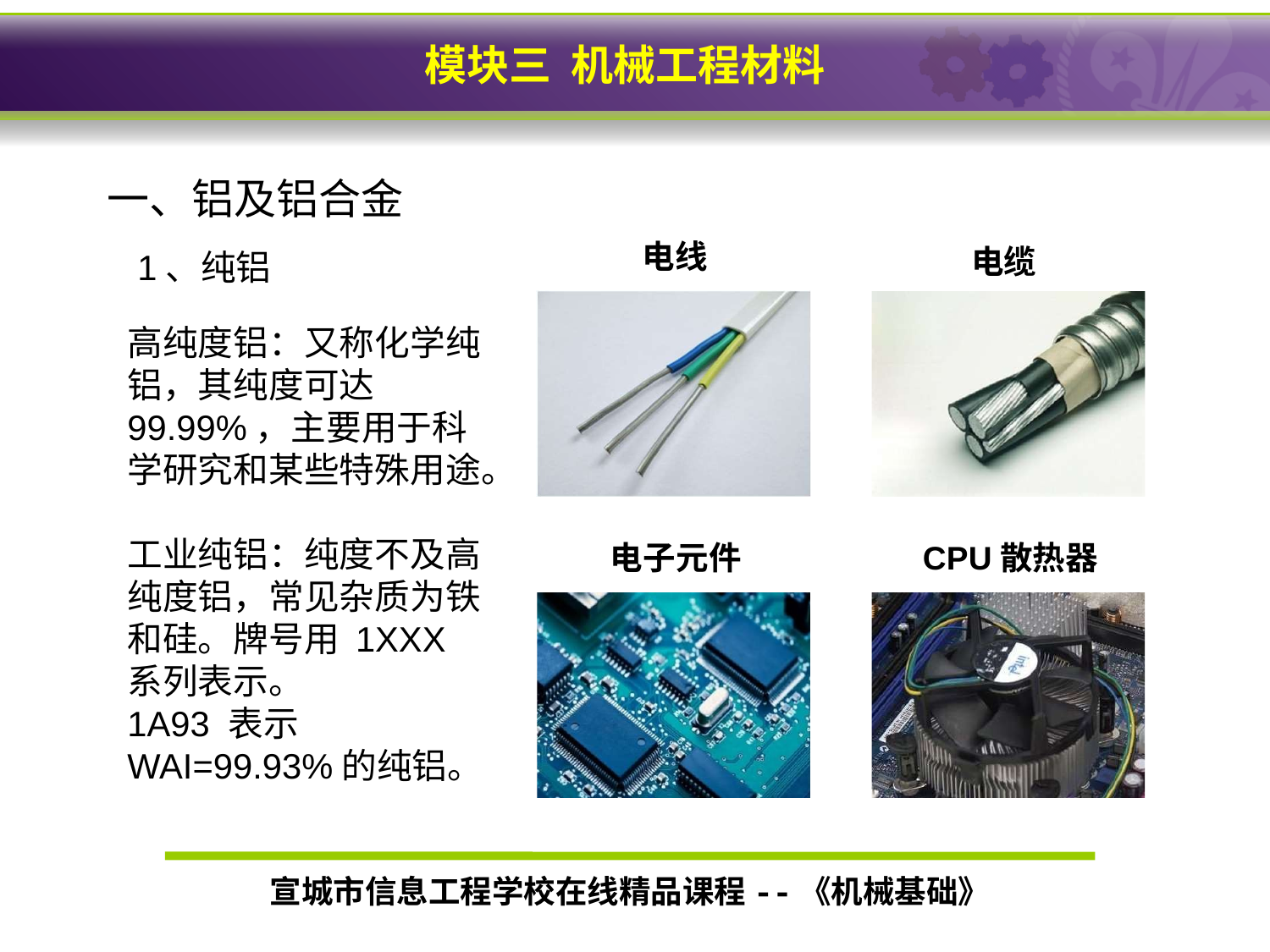

一、铝及铝合金
电线
电缆
1、纯铝

高纯度铝：又称化学纯铝，其纯度可达99.99%，主要用于科学研究和某些特殊用途。

工业纯铝：纯度不及高纯度铝，常见杂质为铁和硅。牌号用 1XXX 系列表示。
1A93 表示WAI=99.93%的纯铝。
CPU散热器
电子元件